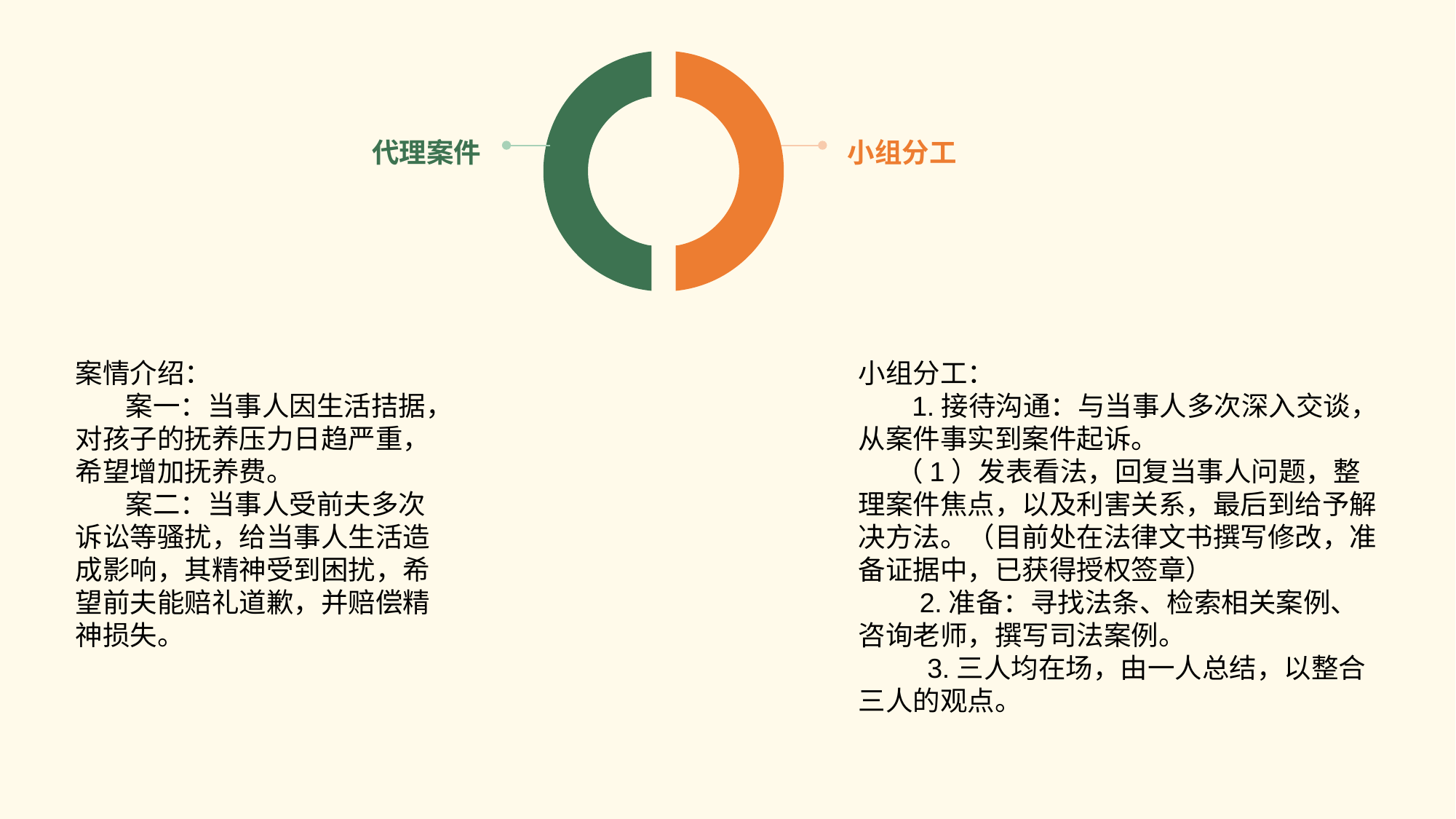

代理案件
小组分工
案情介绍：
       案一：当事人因生活拮据，对孩子的抚养压力日趋严重，希望增加抚养费。
       案二：当事人受前夫多次诉讼等骚扰，给当事人生活造成影响，其精神受到困扰，希望前夫能赔礼道歉，并赔偿精神损失。
小组分工：
       1.接待沟通：与当事人多次深入交谈，从案件事实到案件起诉。
     （1）发表看法，回复当事人问题，整理案件焦点，以及利害关系，最后到给予解决方法。（目前处在法律文书撰写修改，准备证据中，已获得授权签章）
        2.准备：寻找法条、检索相关案例、咨询老师，撰写司法案例。
         3.三人均在场，由一人总结，以整合三人的观点。